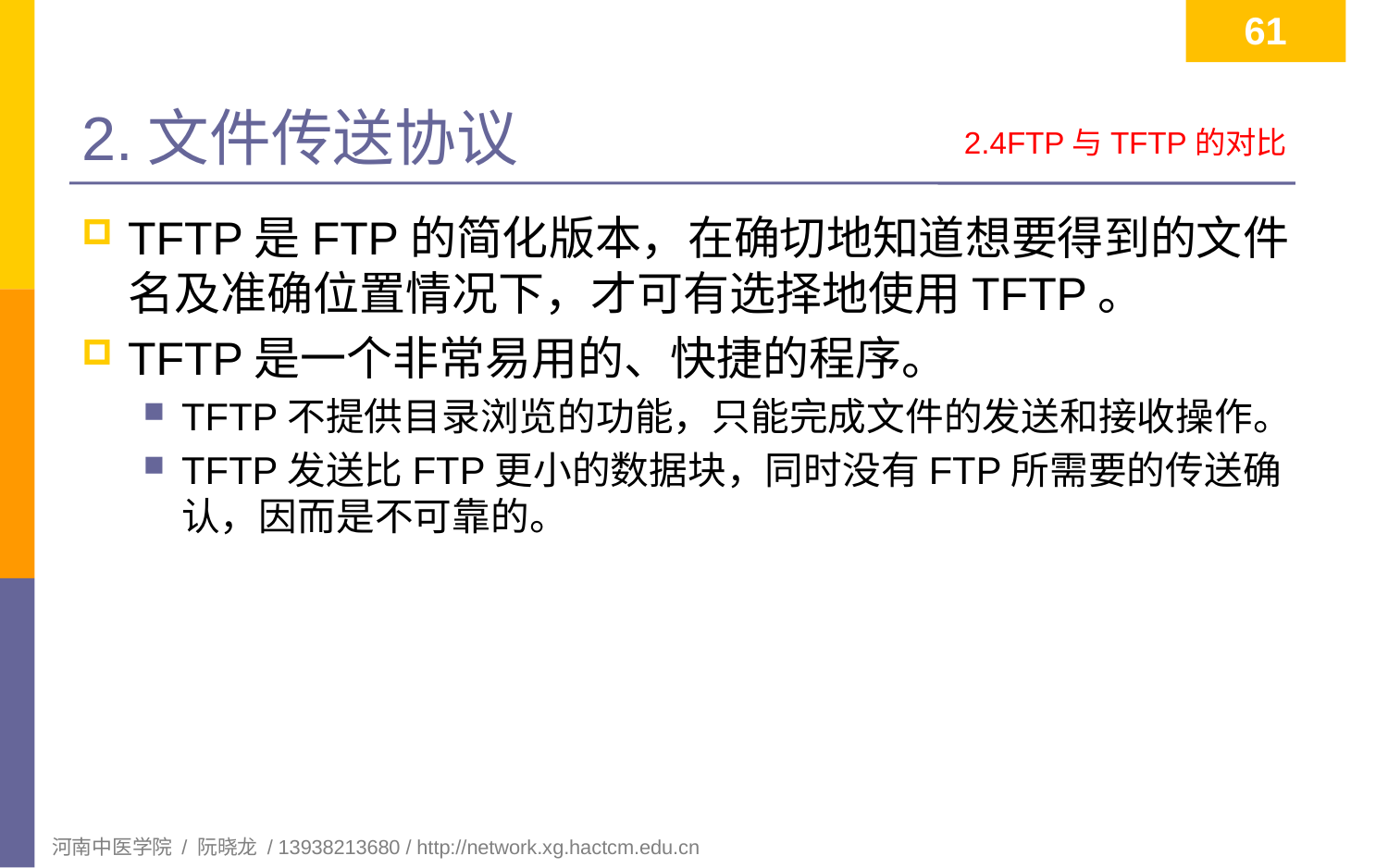

61
# 2.文件传送协议
2.4FTP与TFTP的对比
TFTP是FTP的简化版本，在确切地知道想要得到的文件名及准确位置情况下，才可有选择地使用TFTP。
TFTP是一个非常易用的、快捷的程序。
TFTP不提供目录浏览的功能，只能完成文件的发送和接收操作。
TFTP发送比FTP更小的数据块，同时没有FTP所需要的传送确认，因而是不可靠的。